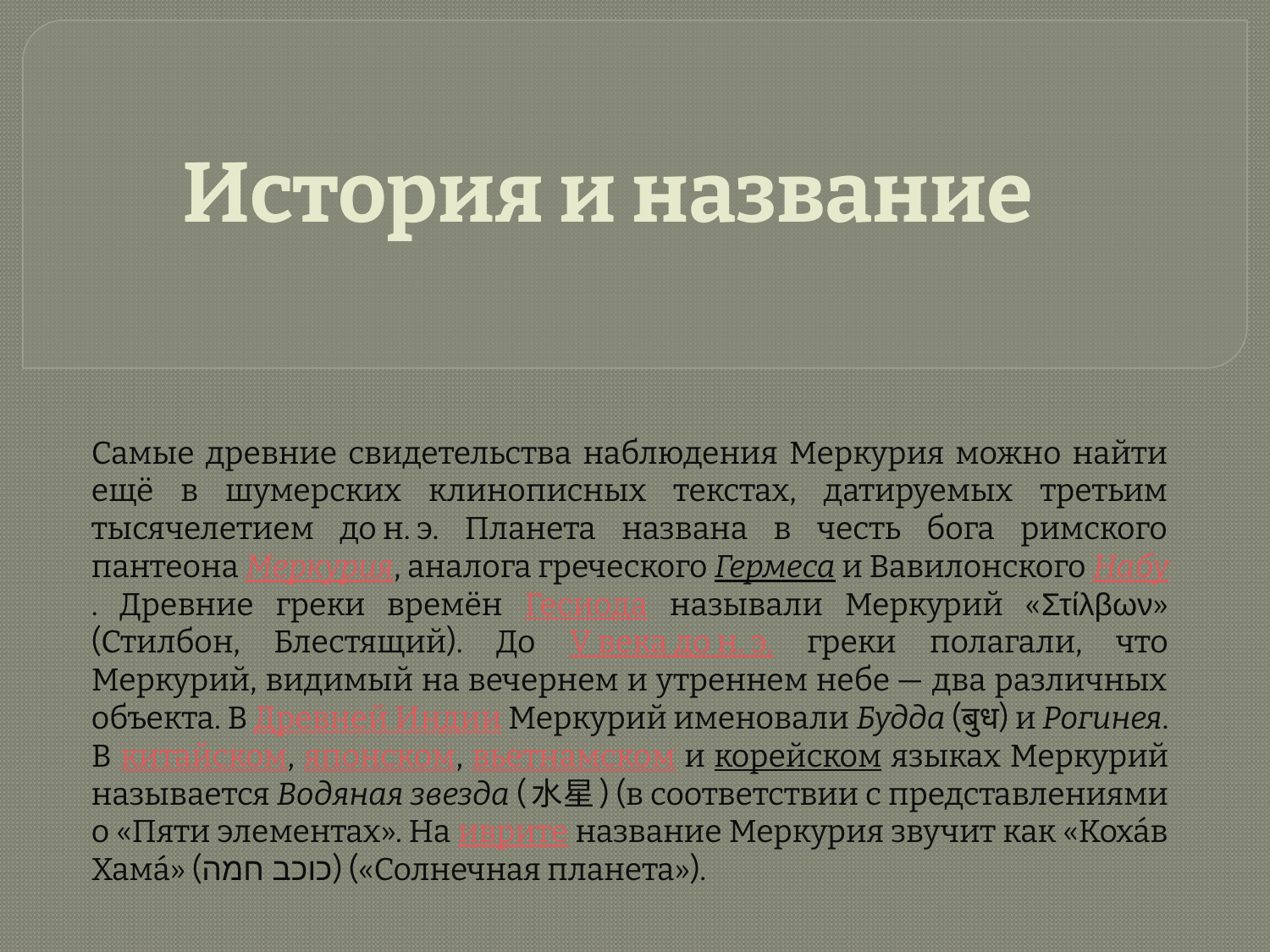

# История и название
Самые древние свидетельства наблюдения Меркурия можно найти ещё в шумерских клинописных текстах, датируемых третьим тысячелетием до н. э. Планета названа в честь бога римского пантеона Меркурия, аналога греческого Гермеса и Вавилонского Набу. Древние греки времён Гесиода называли Меркурий «Στίλβων» (Стилбон, Блестящий). До V века до н. э. греки полагали, что Меркурий, видимый на вечернем и утреннем небе — два различных объекта. В Древней Индии Меркурий именовали Будда (बुध) и Рогинея. В китайском, японском, вьетнамском и корейском языках Меркурий называется Водяная звезда (水星) (в соответствии с представлениями о «Пяти элементах». На иврите название Меркурия звучит как «Коха́в Хама́» (כוכב חמה) («Солнечная планета»).